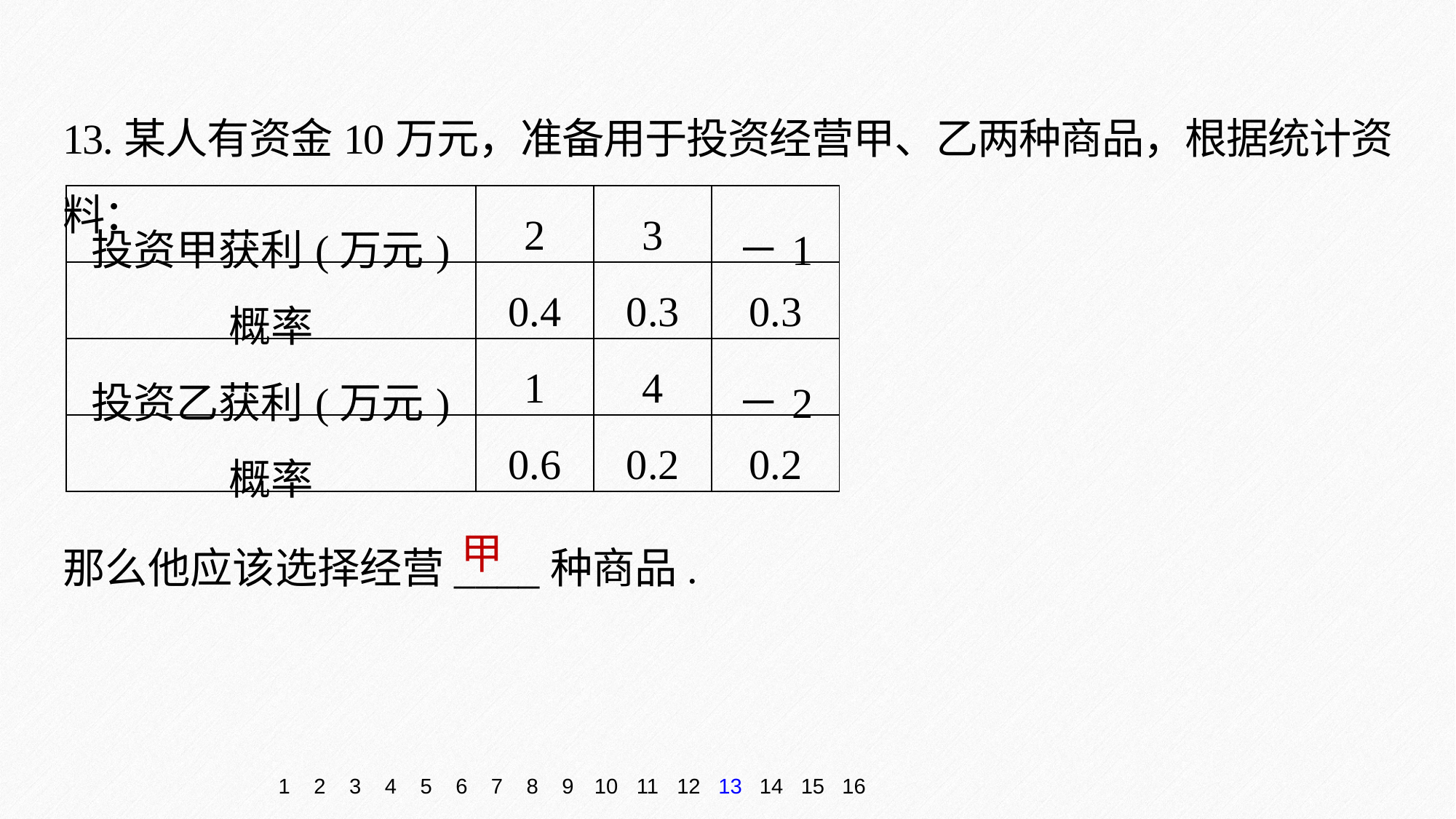

13.某人有资金10万元，准备用于投资经营甲、乙两种商品，根据统计资料：
| 投资甲获利(万元) | 2 | 3 | －1 |
| --- | --- | --- | --- |
| 概率 | 0.4 | 0.3 | 0.3 |
| 投资乙获利(万元) | 1 | 4 | －2 |
| 概率 | 0.6 | 0.2 | 0.2 |
那么他应该选择经营____种商品.
甲
1
2
3
4
5
6
7
8
9
10
11
12
13
14
15
16